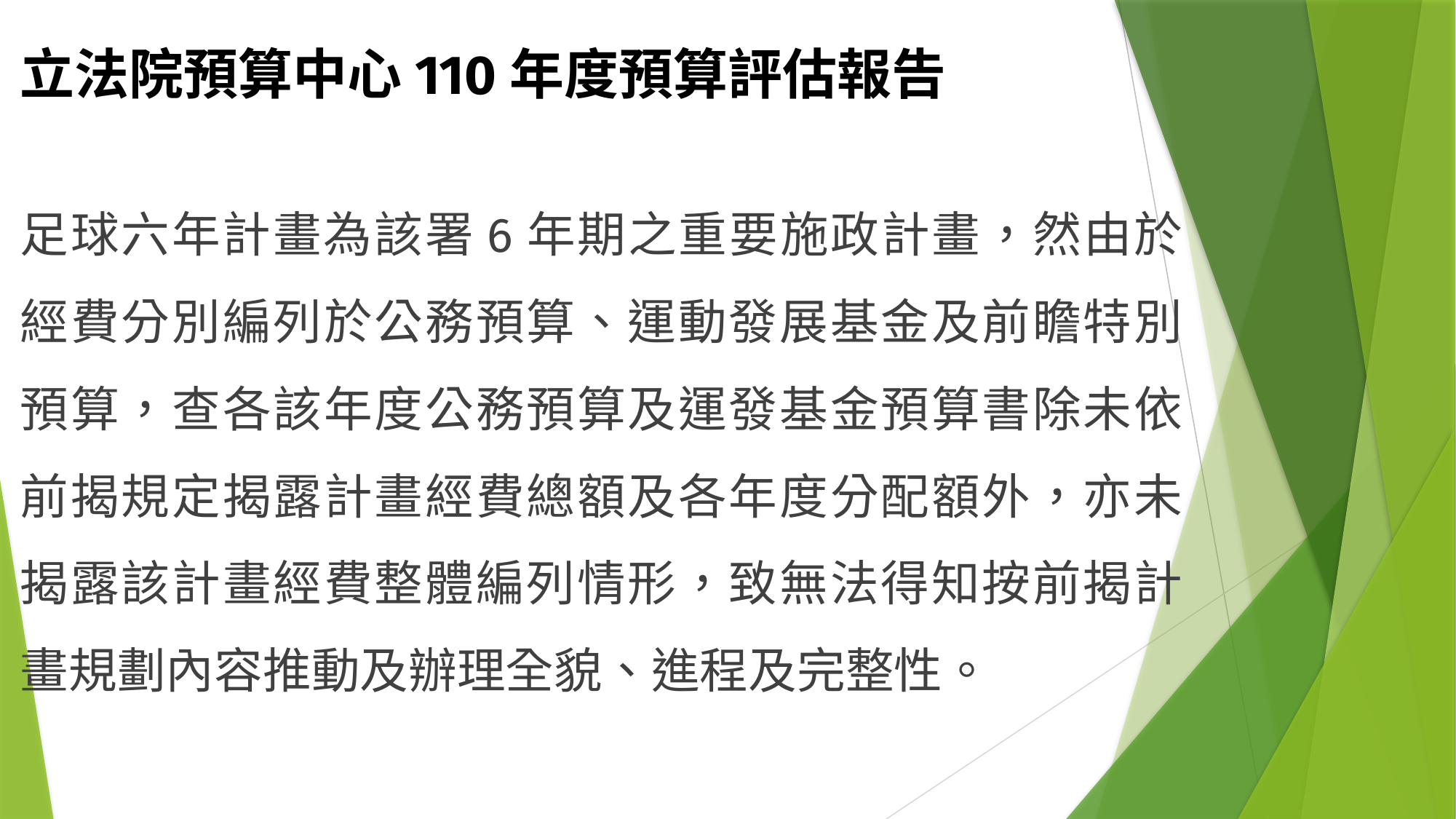

# 立法院預算中心110年度預算評估報告
足球六年計畫為該署6年期之重要施政計畫，然由於經費分別編列於公務預算、運動發展基金及前瞻特別預算，查各該年度公務預算及運發基金預算書除未依前揭規定揭露計畫經費總額及各年度分配額外，亦未揭露該計畫經費整體編列情形，致無法得知按前揭計畫規劃內容推動及辦理全貌、進程及完整性。